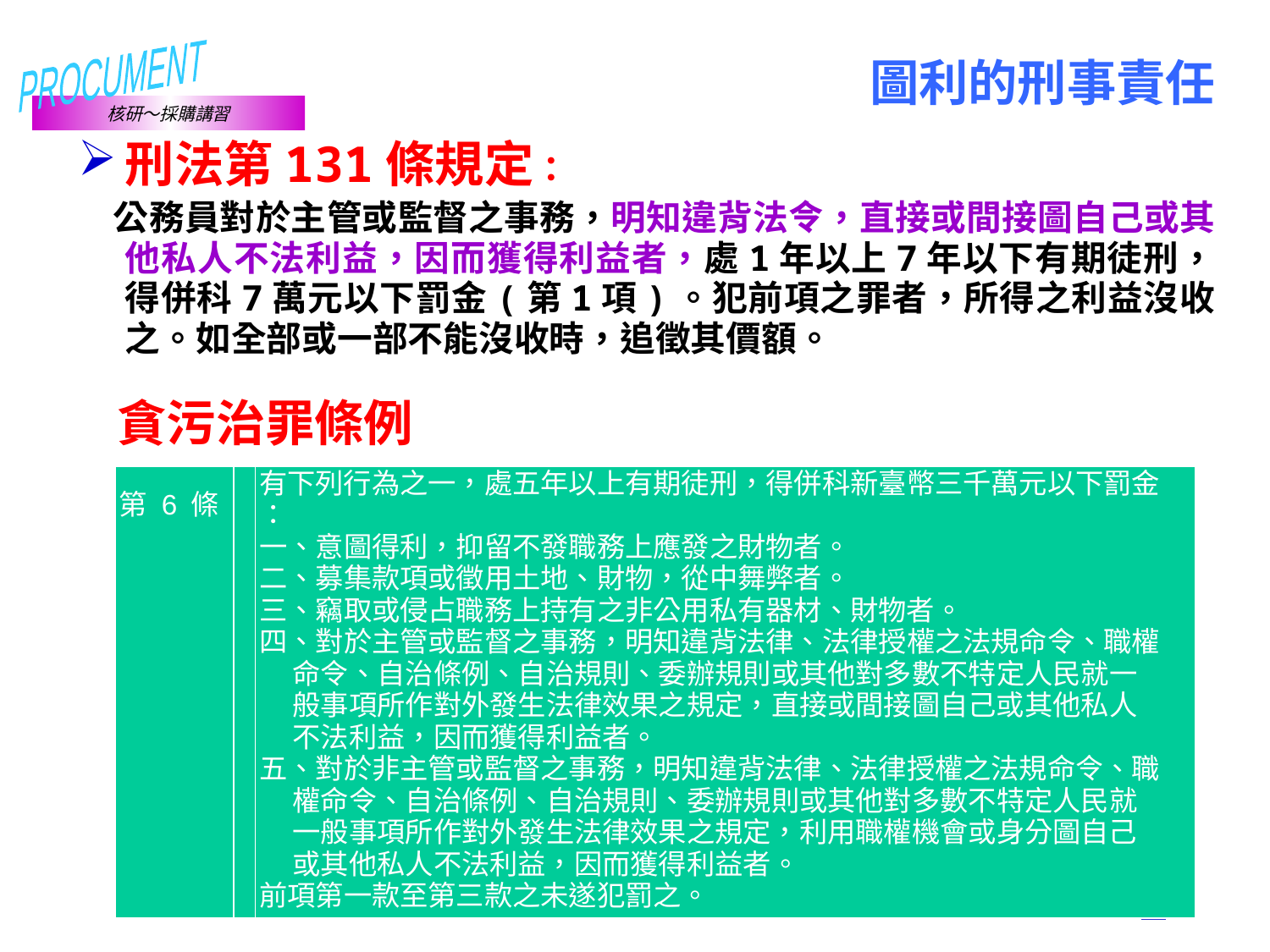

# 圖利的刑事責任
刑法第131條規定：
　公務員對於主管或監督之事務，明知違背法令，直接或間接圖自己或其他私人不法利益，因而獲得利益者，處1年以上7年以下有期徒刑，得併科7萬元以下罰金(第1項)。犯前項之罪者，所得之利益沒收之。如全部或一部不能沒收時，追徵其價額。

貪污治罪條例
| 第 6 條 |  | 有下列行為之一，處五年以上有期徒刑，得併科新臺幣三千萬元以下罰金 ： 一、意圖得利，抑留不發職務上應發之財物者。 二、募集款項或徵用土地、財物，從中舞弊者。 三、竊取或侵占職務上持有之非公用私有器材、財物者。 四、對於主管或監督之事務，明知違背法律、法律授權之法規命令、職權 命令、自治條例、自治規則、委辦規則或其他對多數不特定人民就一 般事項所作對外發生法律效果之規定，直接或間接圖自己或其他私人 不法利益，因而獲得利益者。 五、對於非主管或監督之事務，明知違背法律、法律授權之法規命令、職 權命令、自治條例、自治規則、委辦規則或其他對多數不特定人民就 一般事項所作對外發生法律效果之規定，利用職權機會或身分圖自己 或其他私人不法利益，因而獲得利益者。 前項第一款至第三款之未遂犯罰之。 |
| --- | --- | --- |
28